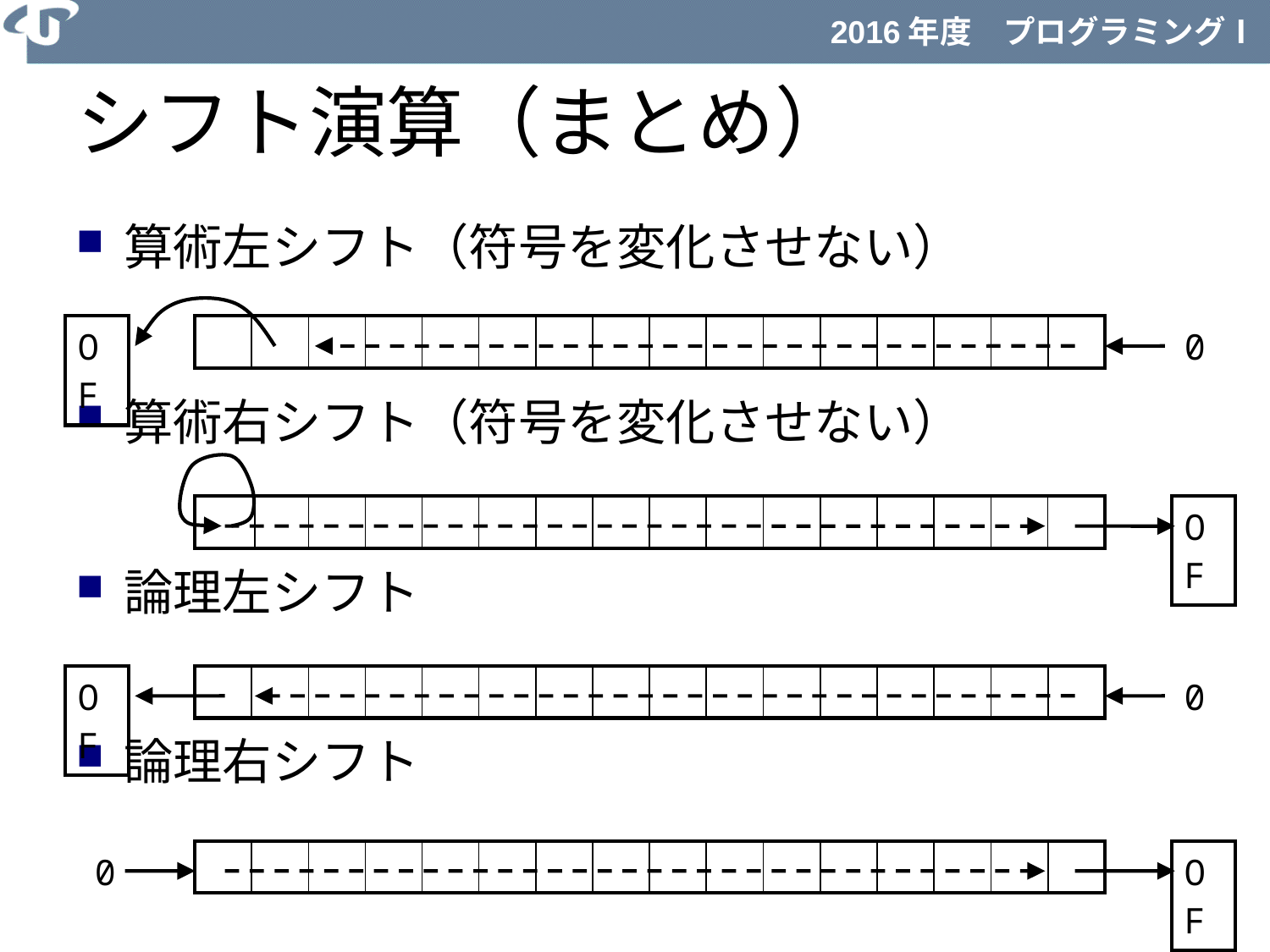

# シフト演算（まとめ）
算術左シフト（符号を変化させない）
算術右シフト（符号を変化させない）
論理左シフト
論理右シフト

| OF |
| --- |
|  |  |  |  |  |  |  |  |  |  |  |  |  |  |  |  |
| --- | --- | --- | --- | --- | --- | --- | --- | --- | --- | --- | --- | --- | --- | --- | --- |
| 0 |
| --- |

|  |  |  |  |  |  |  |  |  |  |  |  |  |  |  |  |
| --- | --- | --- | --- | --- | --- | --- | --- | --- | --- | --- | --- | --- | --- | --- | --- |
| OF |
| --- |

| OF |
| --- |
|  |  |  |  |  |  |  |  |  |  |  |  |  |  |  |  |
| --- | --- | --- | --- | --- | --- | --- | --- | --- | --- | --- | --- | --- | --- | --- | --- |
| 0 |
| --- |

| 0 |
| --- |
|  |  |  |  |  |  |  |  |  |  |  |  |  |  |  |  |
| --- | --- | --- | --- | --- | --- | --- | --- | --- | --- | --- | --- | --- | --- | --- | --- |
| OF |
| --- |